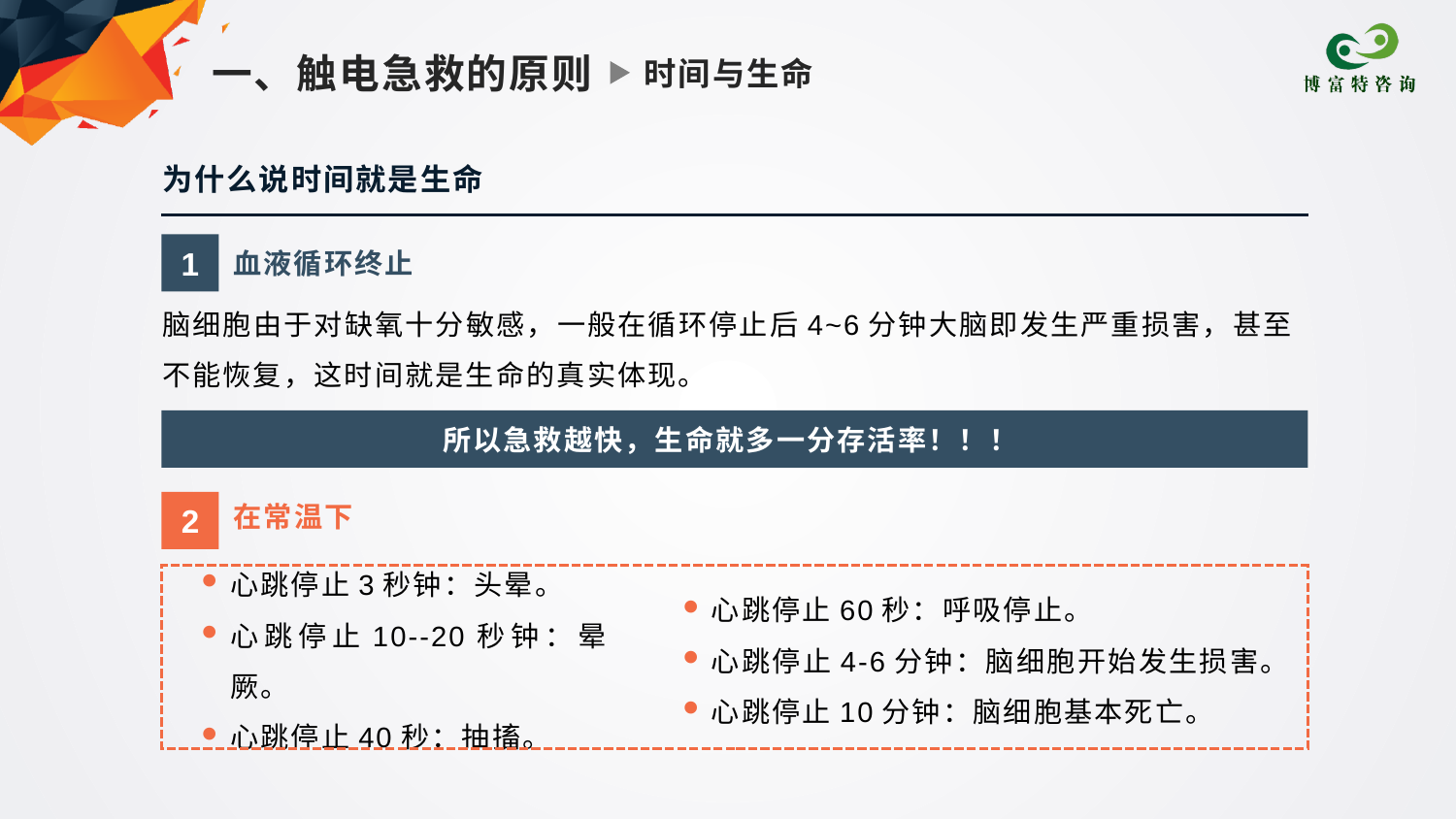

一、触电急救的原则
时间与生命

为什么说时间就是生命
1
血液循环终止
脑细胞由于对缺氧十分敏感，一般在循环停止后4~6分钟大脑即发生严重损害，甚至不能恢复，这时间就是生命的真实体现。
所以急救越快，生命就多一分存活率！！！
2
在常温下

心跳停止3秒钟：头晕。
心跳停止10--20秒钟：晕厥。
心跳停止40秒：抽搐。
心跳停止60秒：呼吸停止。
心跳停止4-6分钟：脑细胞开始发生损害。
心跳停止10分钟：脑细胞基本死亡。